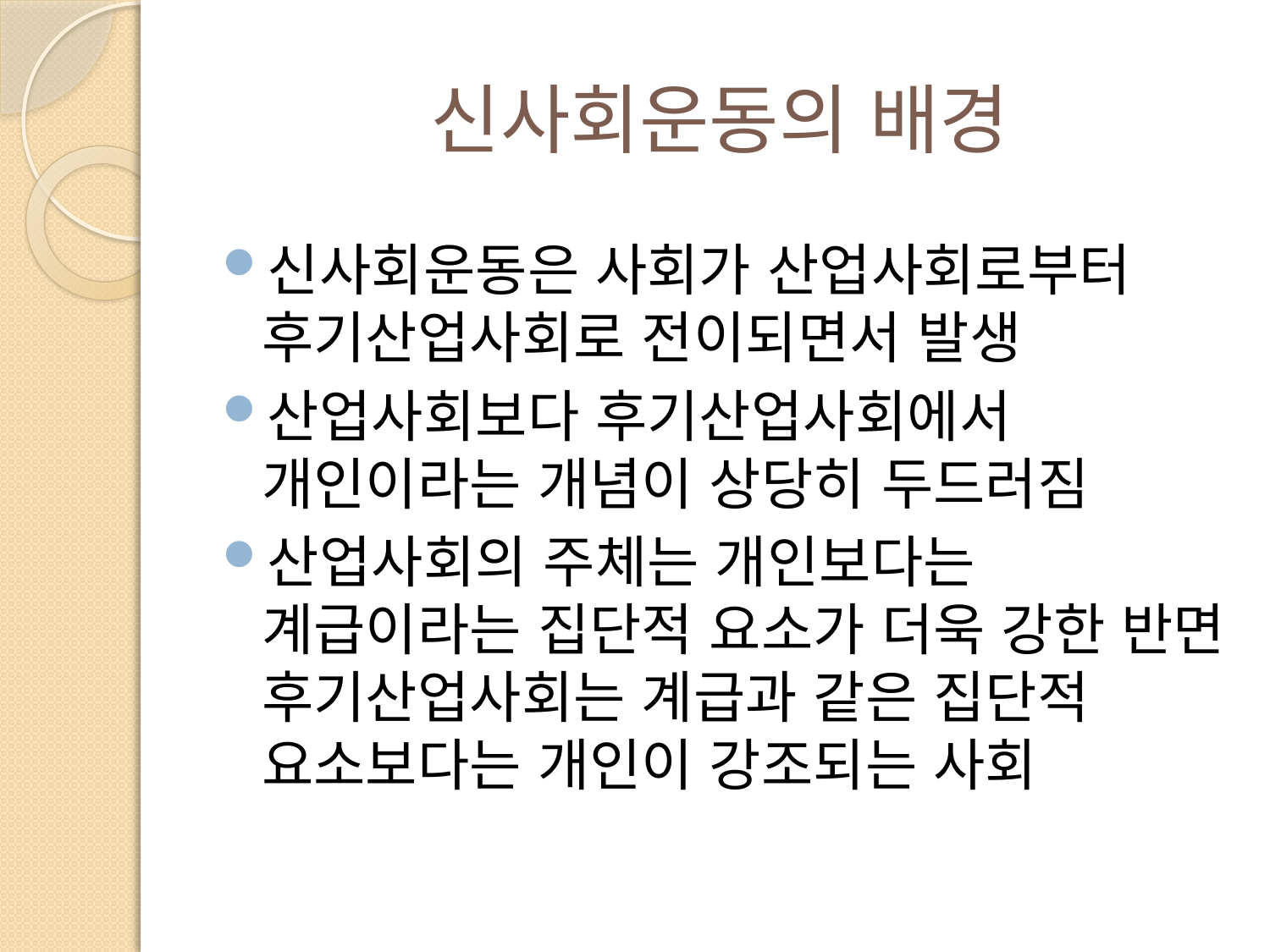

# 신사회운동의 배경
신사회운동은 사회가 산업사회로부터 후기산업사회로 전이되면서 발생
산업사회보다 후기산업사회에서 개인이라는 개념이 상당히 두드러짐
산업사회의 주체는 개인보다는 계급이라는 집단적 요소가 더욱 강한 반면 후기산업사회는 계급과 같은 집단적 요소보다는 개인이 강조되는 사회